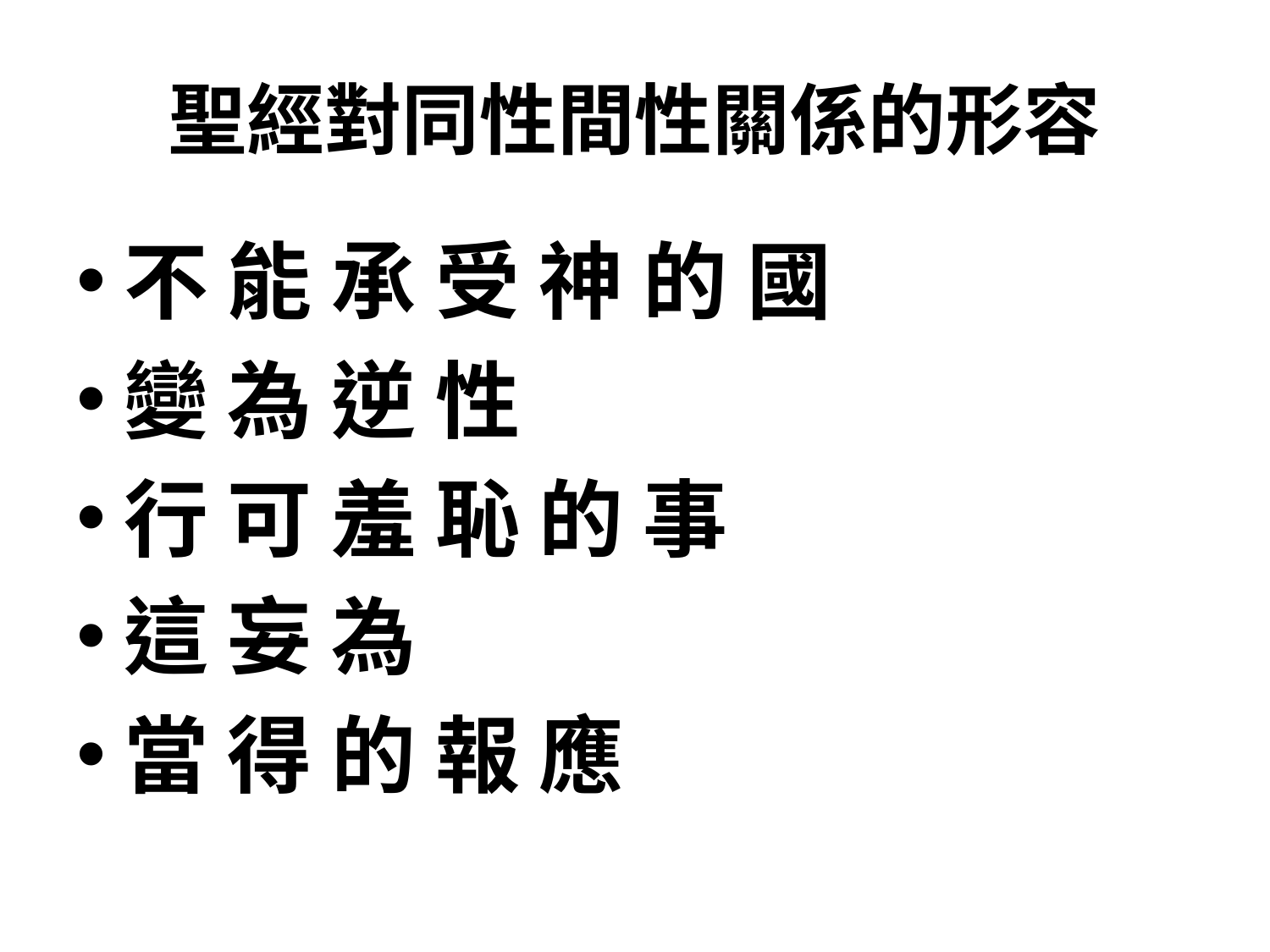

# 聖經對同性間性關係的形容
不 能 承 受 神 的 國
變 為 逆 性
行 可 羞 恥 的 事
這 妄 為
當 得 的 報 應